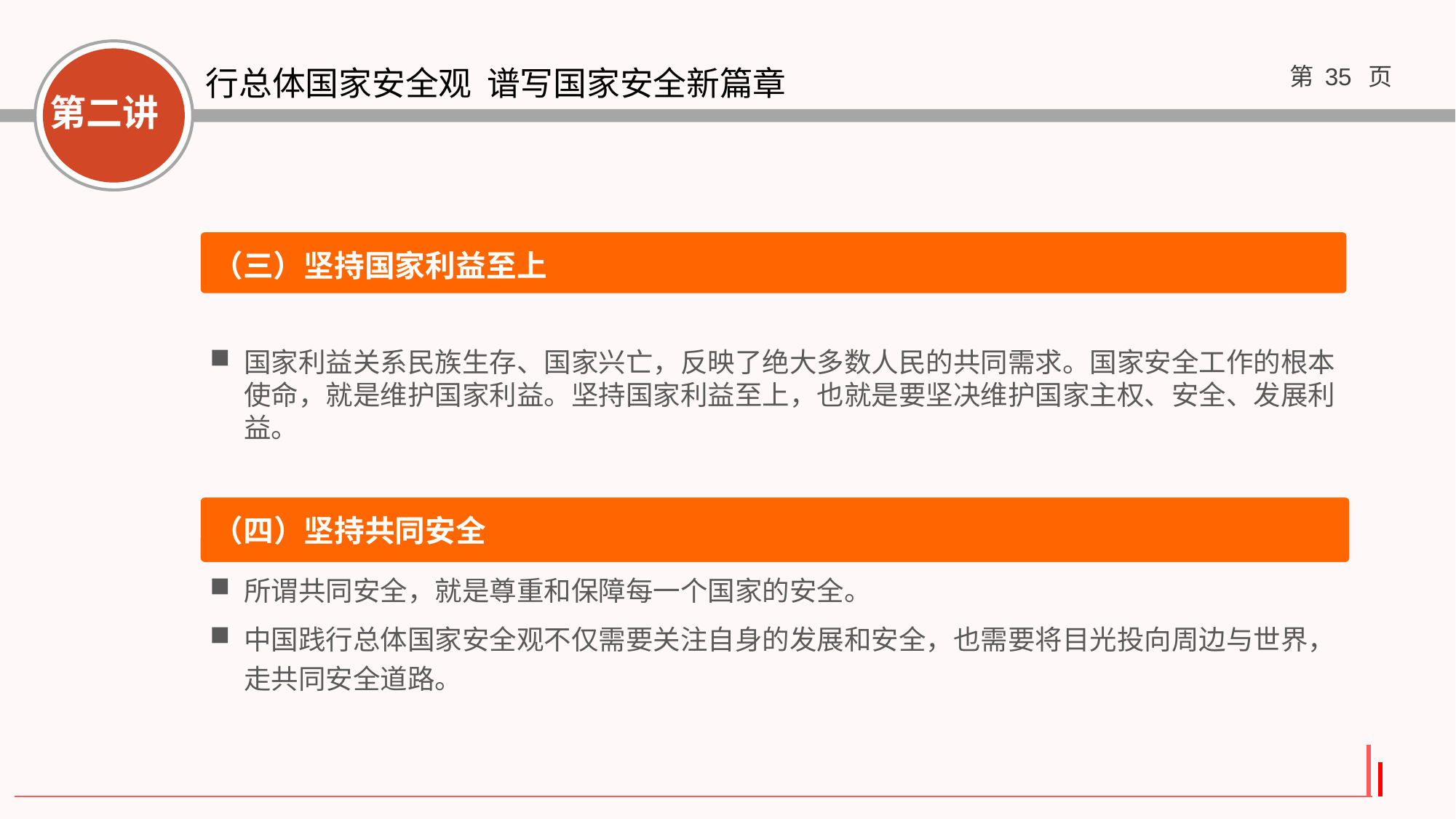

（三）坚持国家利益至上
国家利益关系民族生存、国家兴亡，反映了绝大多数人民的共同需求。国家安全工作的根本使命，就是维护国家利益。坚持国家利益至上，也就是要坚决维护国家主权、安全、发展利益。

（四）坚持共同安全
所谓共同安全，就是尊重和保障每一个国家的安全。
中国践行总体国家安全观不仅需要关注自身的发展和安全，也需要将目光投向周边与世界，走共同安全道路。